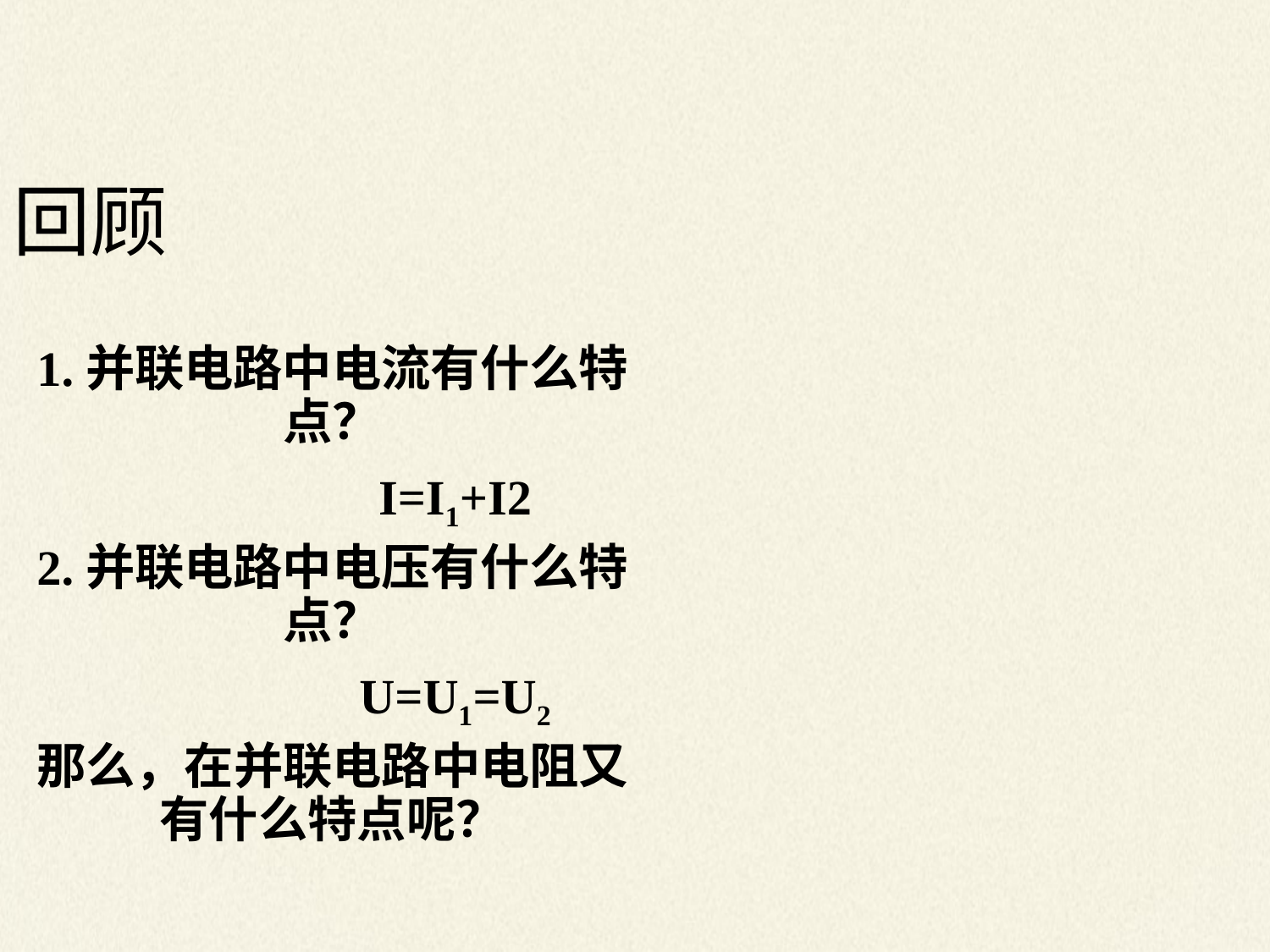

回顾
1.并联电路中电流有什么特点？
                    I=I1+I2
2.并联电路中电压有什么特点？
                    U=U1=U2
那么，在并联电路中电阻又有什么特点呢？